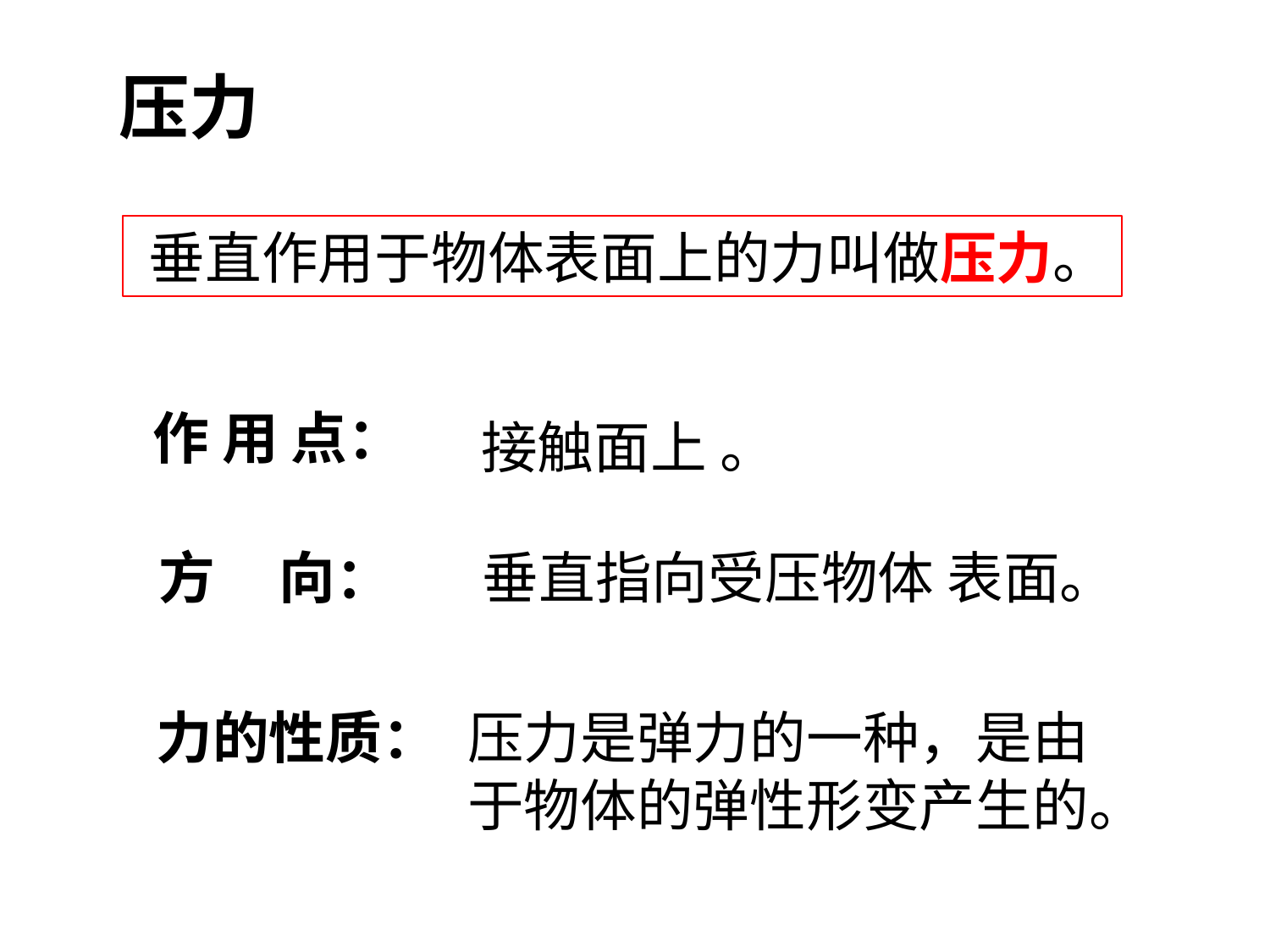

压力
﻿垂直作用于物体表面上的力叫做压力。
作 用 点：
接触面上 。
方     向：
垂直指向受压物体 表面。
﻿力的性质：
压力是弹力的一种，是由于物体的弹性形变产生的。